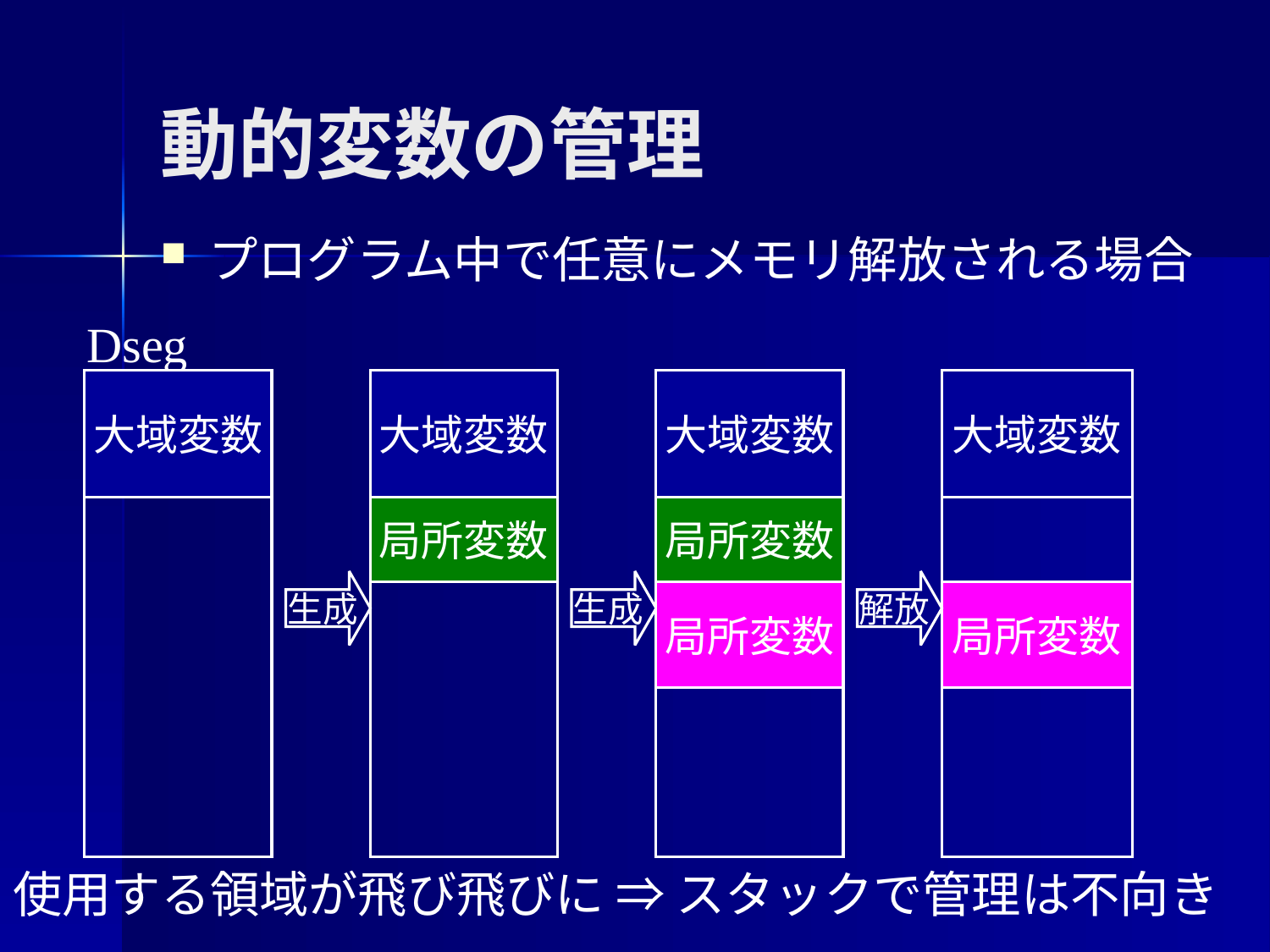

動的変数の管理
プログラム中で任意にメモリ解放される場合
Dseg

大域変数

大域変数
局所変数
生成

大域変数
局所変数
生成
局所変数

大域変数
解放
局所変数
使用する領域が飛び飛びに ⇒ スタックで管理は不向き